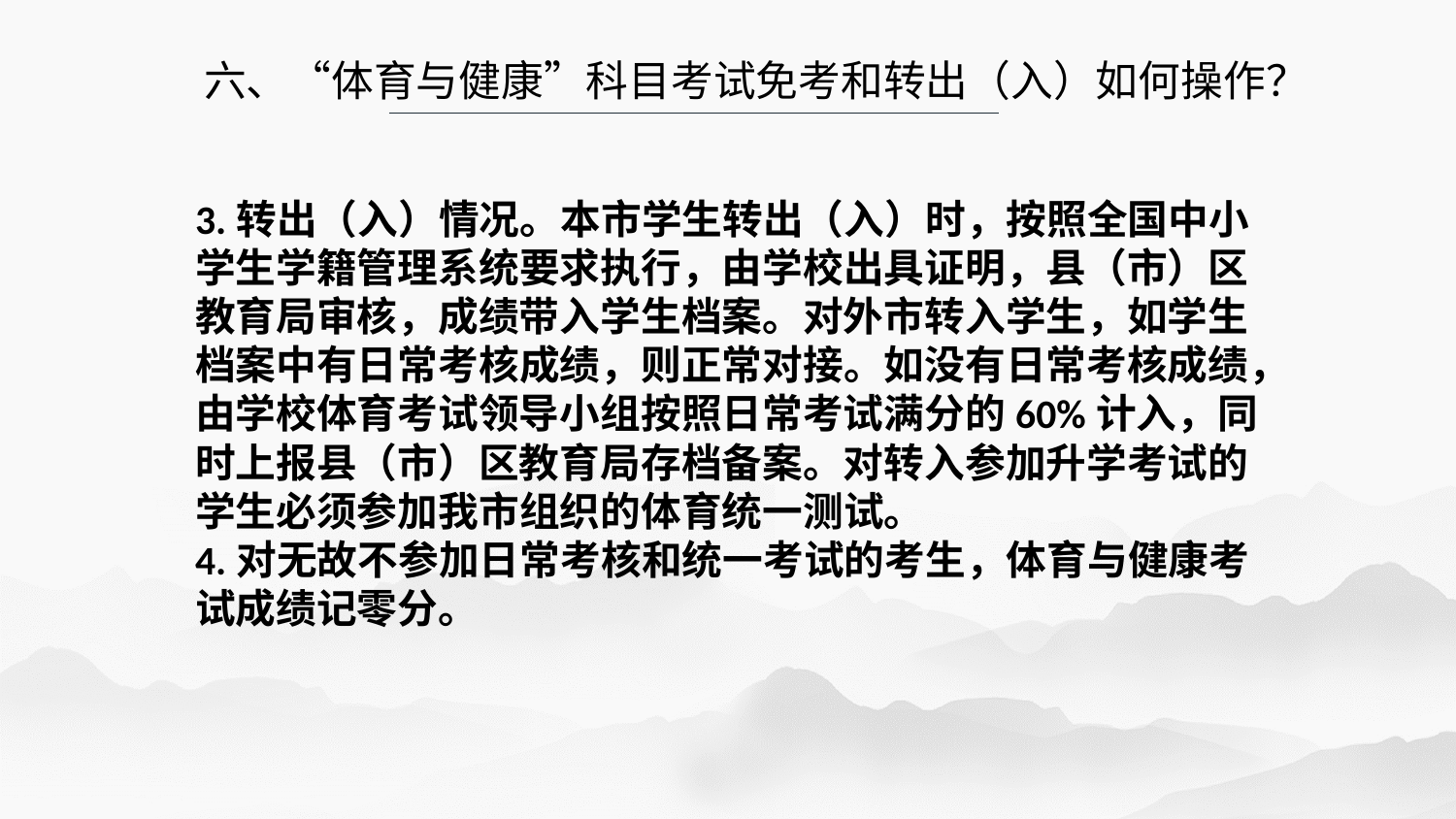

六、“体育与健康”科目考试免考和转出（入）如何操作？
3.转出（入）情况。本市学生转出（入）时，按照全国中小学生学籍管理系统要求执行，由学校出具证明，县（市）区教育局审核，成绩带入学生档案。对外市转入学生，如学生档案中有日常考核成绩，则正常对接。如没有日常考核成绩，由学校体育考试领导小组按照日常考试满分的60%计入，同时上报县（市）区教育局存档备案。对转入参加升学考试的学生必须参加我市组织的体育统一测试。
4.对无故不参加日常考核和统一考试的考生，体育与健康考试成绩记零分。